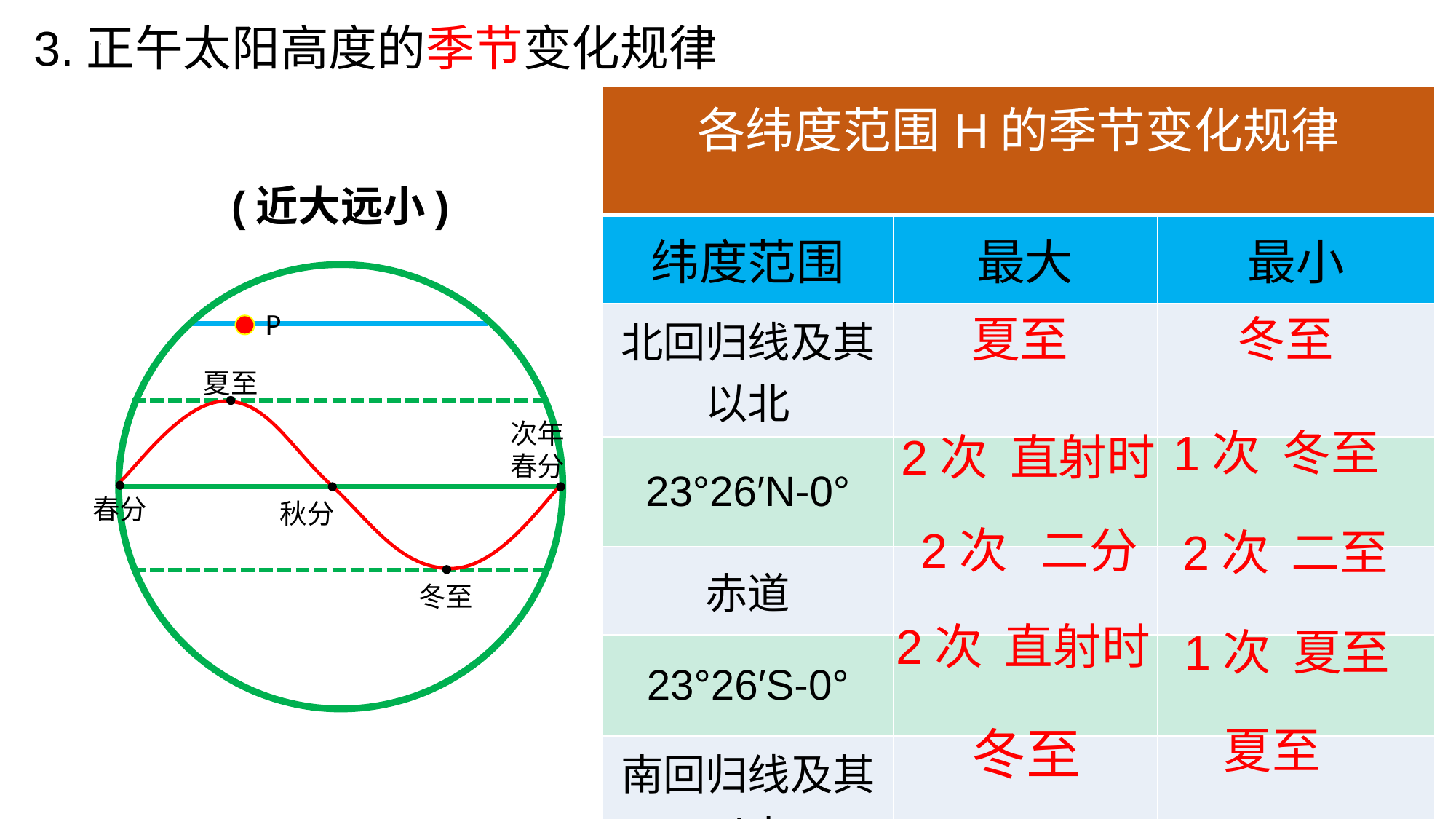

# 3.正午太阳高度的季节变化规律
| 各纬度范围H的季节变化规律 |  |  |
| --- | --- | --- |
| 纬度范围 | 最大 | 最小 |
| 北回归线及其以北 |  |  |
| 23°26′N-0° |  |  |
| 赤道 |  |  |
| 23°26′S-0° |  |  |
| 南回归线及其以南 |  |  |
(近大远小)

P

夏至
次年春分
春分
秋分
冬至
夏至
冬至
1次  冬至
2次  直射时
2次   二分
2次  二至
2次  直射时
1次  夏至
冬至
夏至